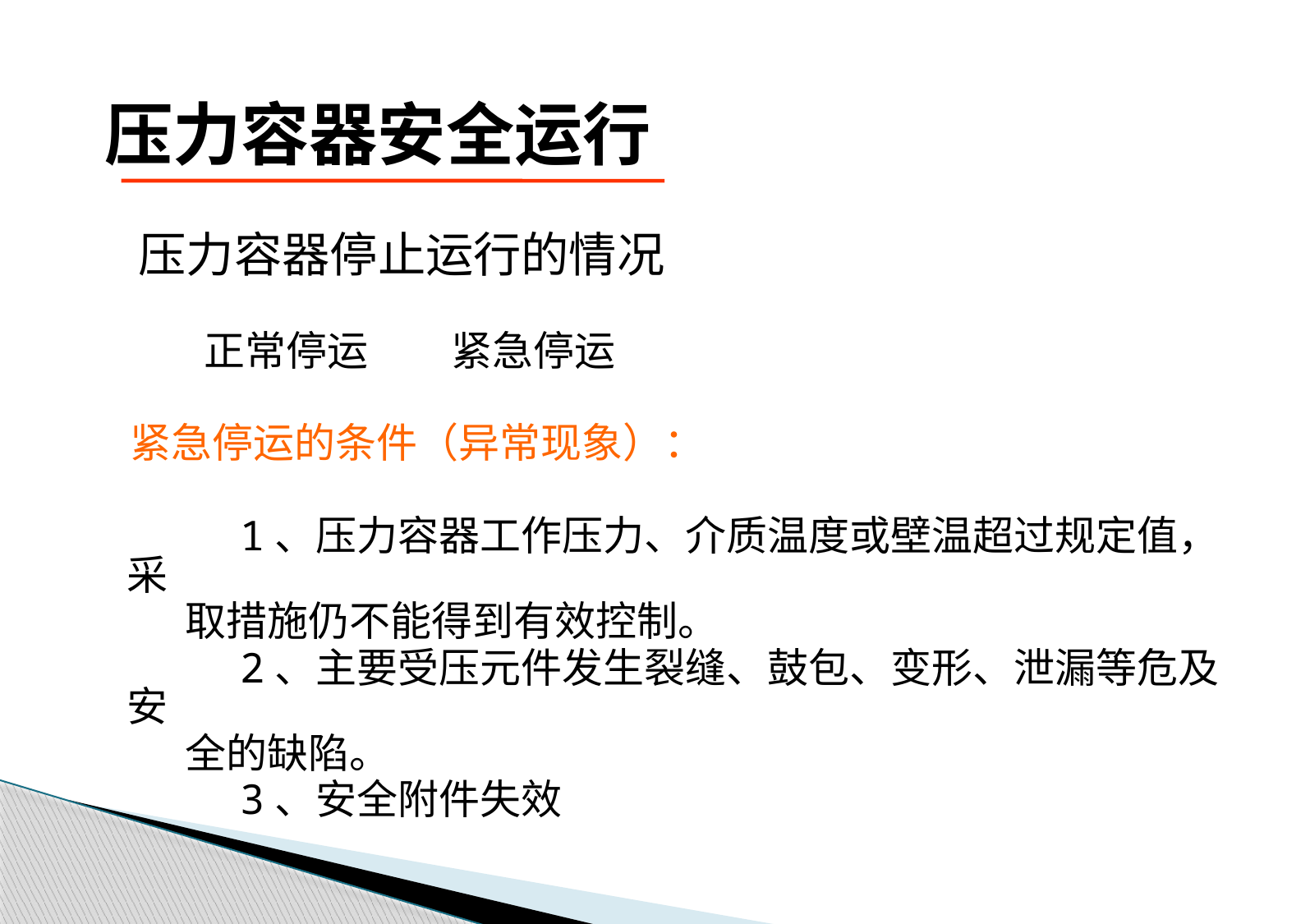

# 压力容器安全运行

     压力容器停止运行的情况

           正常停运         紧急停运

   紧急停运的条件（异常现象）：

      1、压力容器工作压力、介质温度或壁温超过规定值，采
         取措施仍不能得到有效控制。
      2、主要受压元件发生裂缝、鼓包、变形、泄漏等危及安
         全的缺陷。
      3、安全附件失效